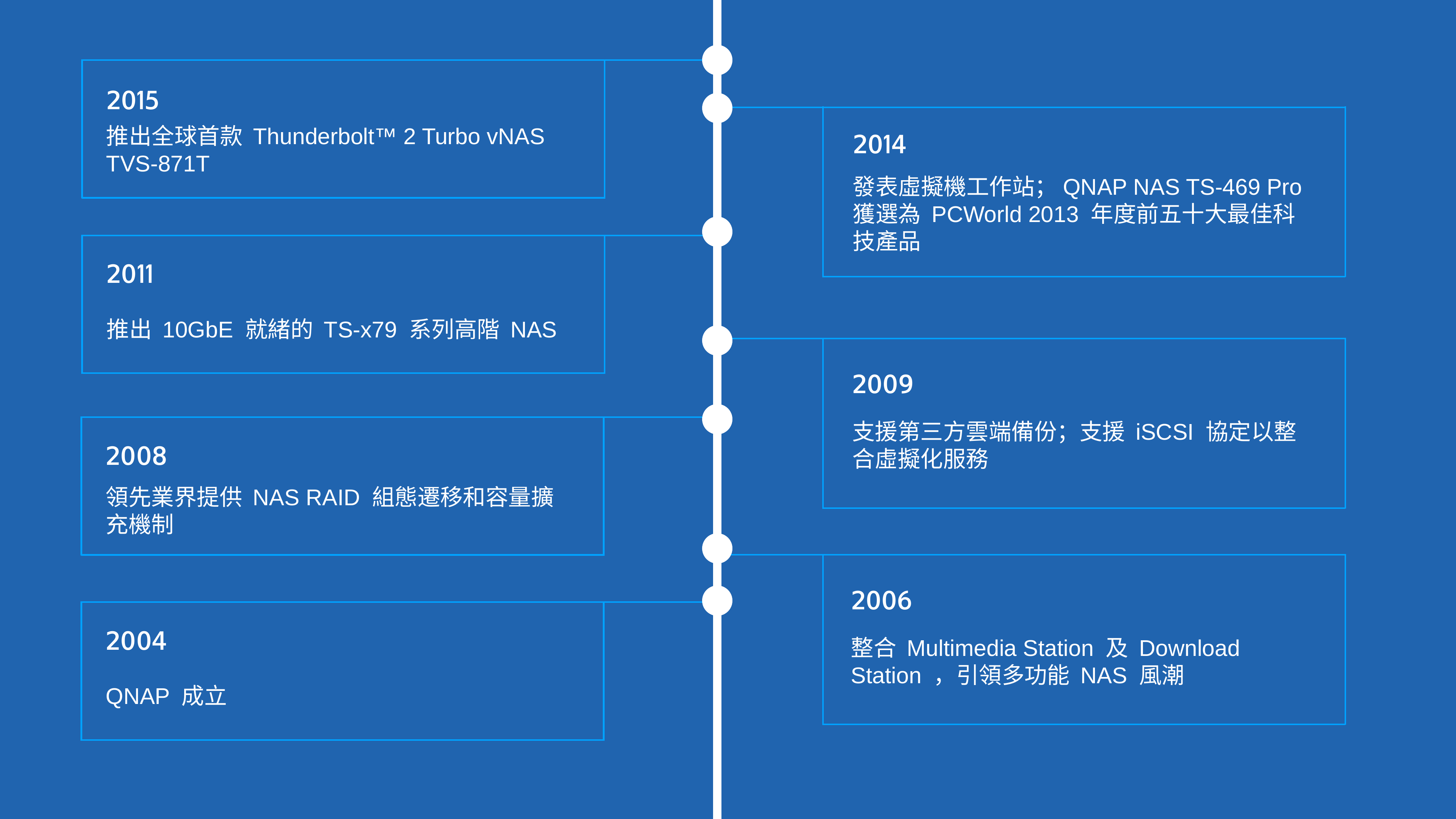

2015

推出全球首款 Thunderbolt™ 2 Turbo vNAS TVS-871T
2014
發表虛擬機工作站；QNAP NAS TS-469 Pro 獲選為 PCWorld 2013 年度前五十大最佳科技產品

2011
推出 10GbE 就緒的 TS-x79 系列高階 NAS

2009

支援第三方雲端備份；支援 iSCSI 協定以整合虛擬化服務

2008
領先業界提供 NAS RAID 組態遷移和容量擴充機制

2006

2004
整合 Multimedia Station 及 Download Station ，引領多功能 NAS 風潮
QNAP 成立